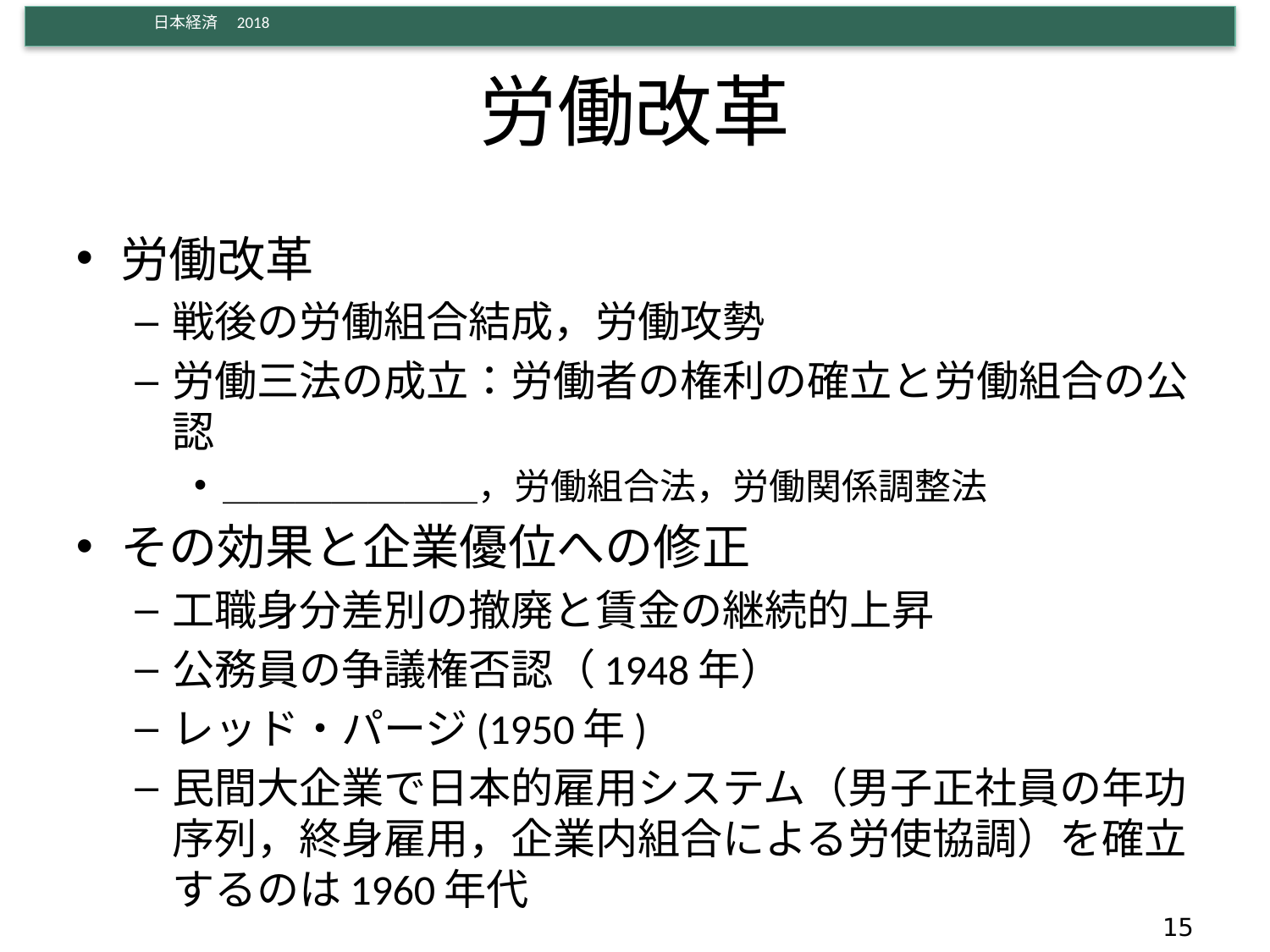

# 労働改革
労働改革
戦後の労働組合結成，労働攻勢
労働三法の成立：労働者の権利の確立と労働組合の公認
＿＿＿＿＿＿＿，労働組合法，労働関係調整法
その効果と企業優位への修正
工職身分差別の撤廃と賃金の継続的上昇
公務員の争議権否認（1948年）
レッド・パージ(1950年)
民間大企業で日本的雇用システム（男子正社員の年功序列，終身雇用，企業内組合による労使協調）を確立するのは1960年代
15